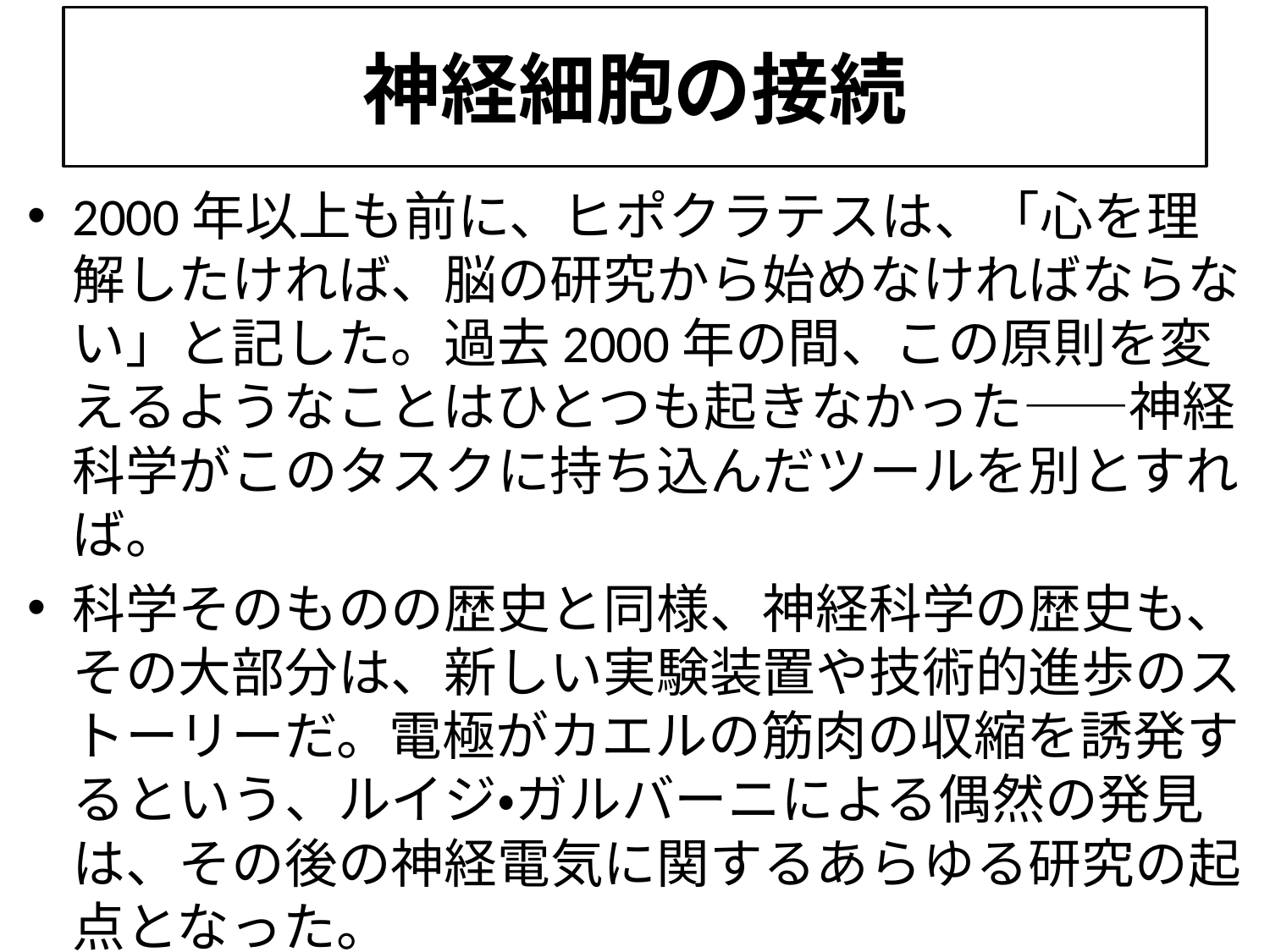

# 神経細胞の接続
2000年以上も前に、ヒポクラテスは、「心を理解したければ、脳の研究から始めなければならない」と記した。過去2000年の間、この原則を変えるようなことはひとつも起きなかった――神経科学がこのタスクに持ち込んだツールを別とすれば。
科学そのものの歴史と同様、神経科学の歴史も、その大部分は、新しい実験装置や技術的進歩のストーリーだ。電極がカエルの筋肉の収縮を誘発するという、ルイジ・ガルバーニによる偶然の発見は、その後の神経電気に関するあらゆる研究の起点となった。